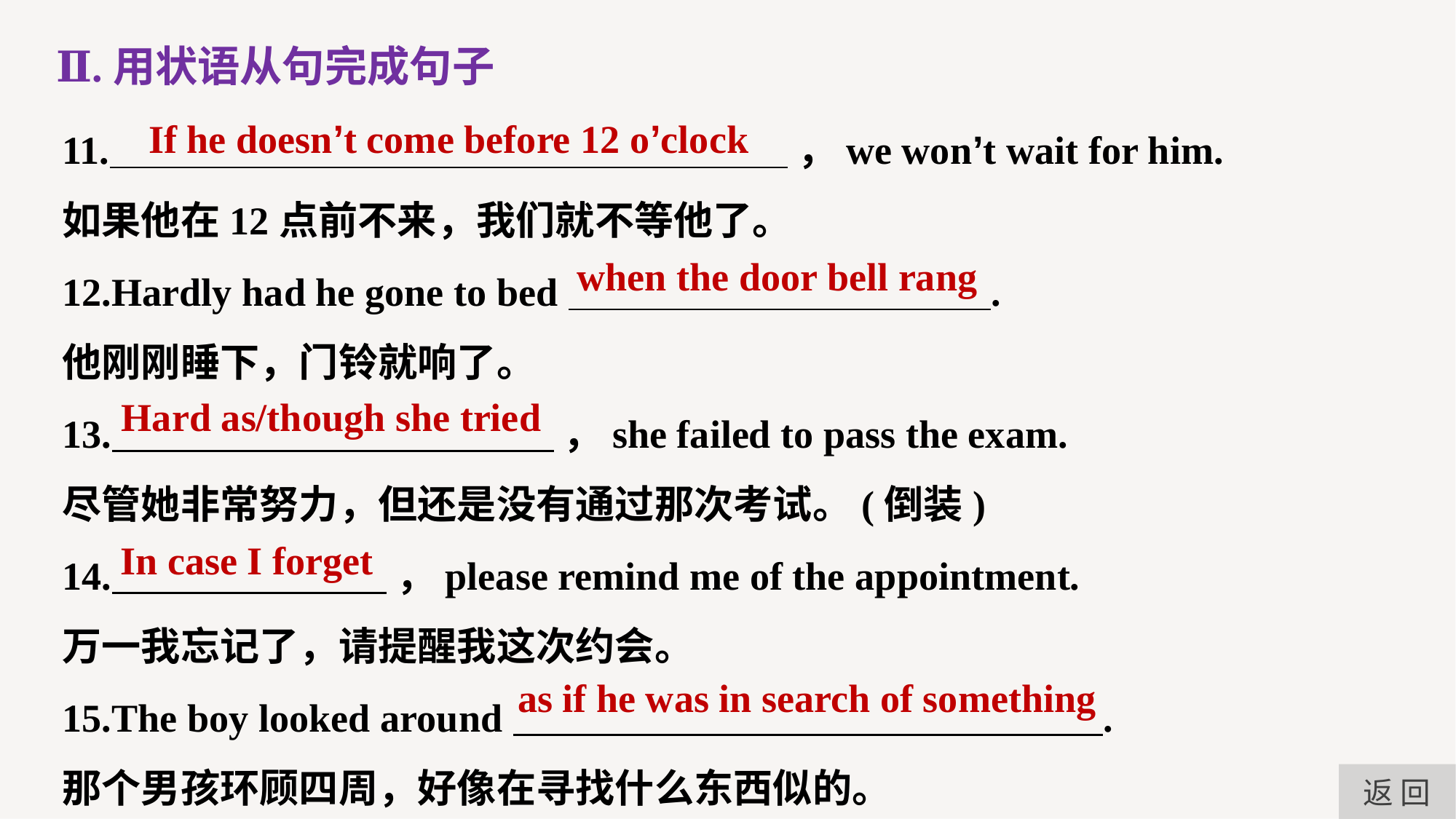

Ⅱ.用状语从句完成句子
11.                                                                     ，we won’t wait for him.
如果他在12点前不来，我们就不等他了。
12.Hardly had he gone to bed                                            .
他刚刚睡下，门铃就响了。
13.                                             ，she failed to pass the exam.
尽管她非常努力，但还是没有通过那次考试。(倒装)
14.                            ，please remind me of the appointment.
万一我忘记了，请提醒我这次约会。
15.The boy looked around                                                             .
那个男孩环顾四周，好像在寻找什么东西似的。
If he doesn’t come before 12 o’clock
when the door bell rang
Hard as/though she tried
In case I forget
as if he was in search of something
返 回